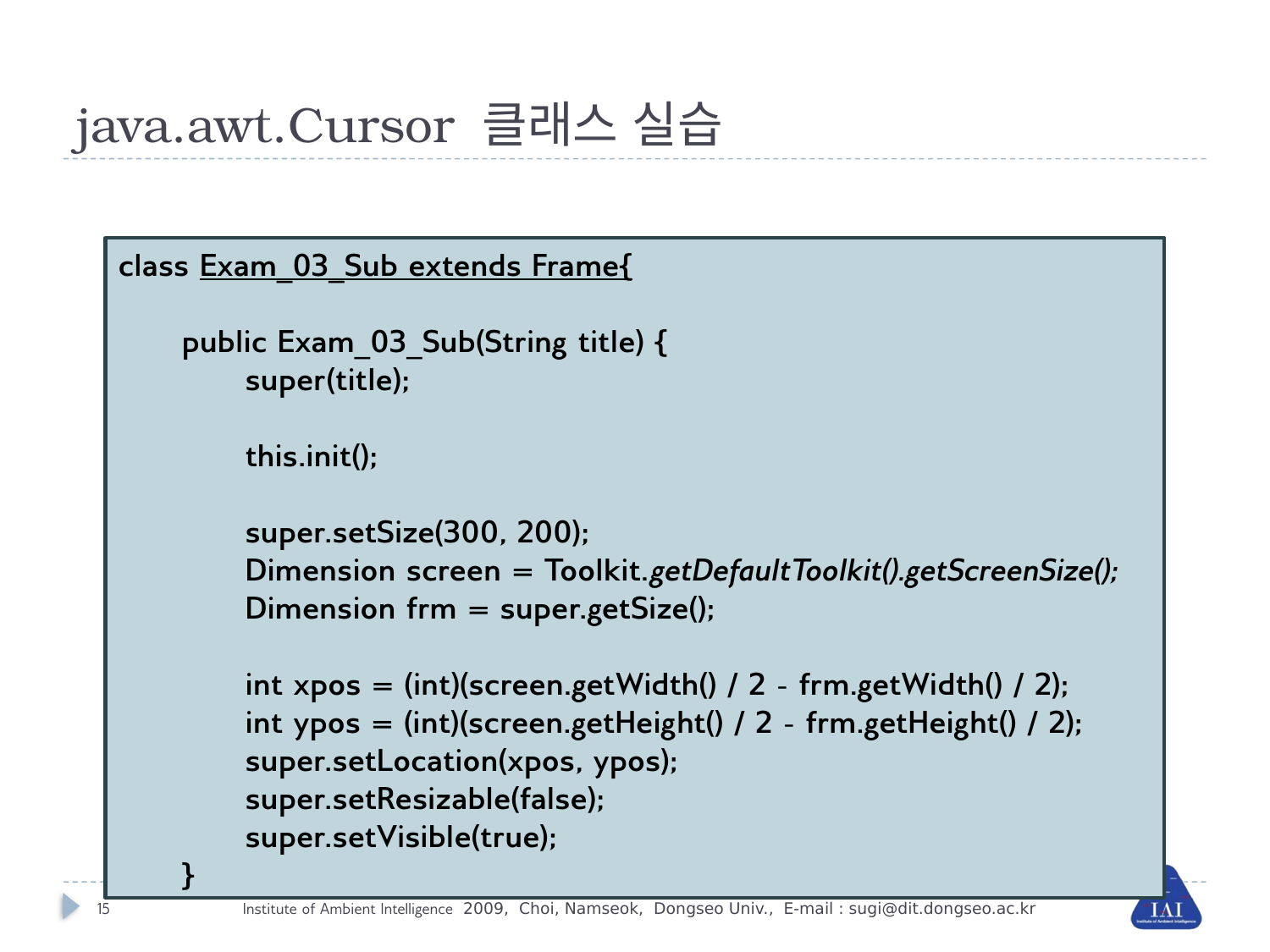

# java.awt.Cursor 클래스 실습

class Exam_03_Sub extends Frame{

public Exam_03_Sub(String title) {
super(title);

this.init();

super.setSize(300, 200);
Dimension screen = Toolkit.getDefaultToolkit().getScreenSize();
Dimension frm = super.getSize();

int xpos = (int)(screen.getWidth() / 2 - frm.getWidth() / 2);
int ypos = (int)(screen.getHeight() / 2 - frm.getHeight() / 2);
super.setLocation(xpos, ypos);
super.setResizable(false);
super.setVisible(true);
}